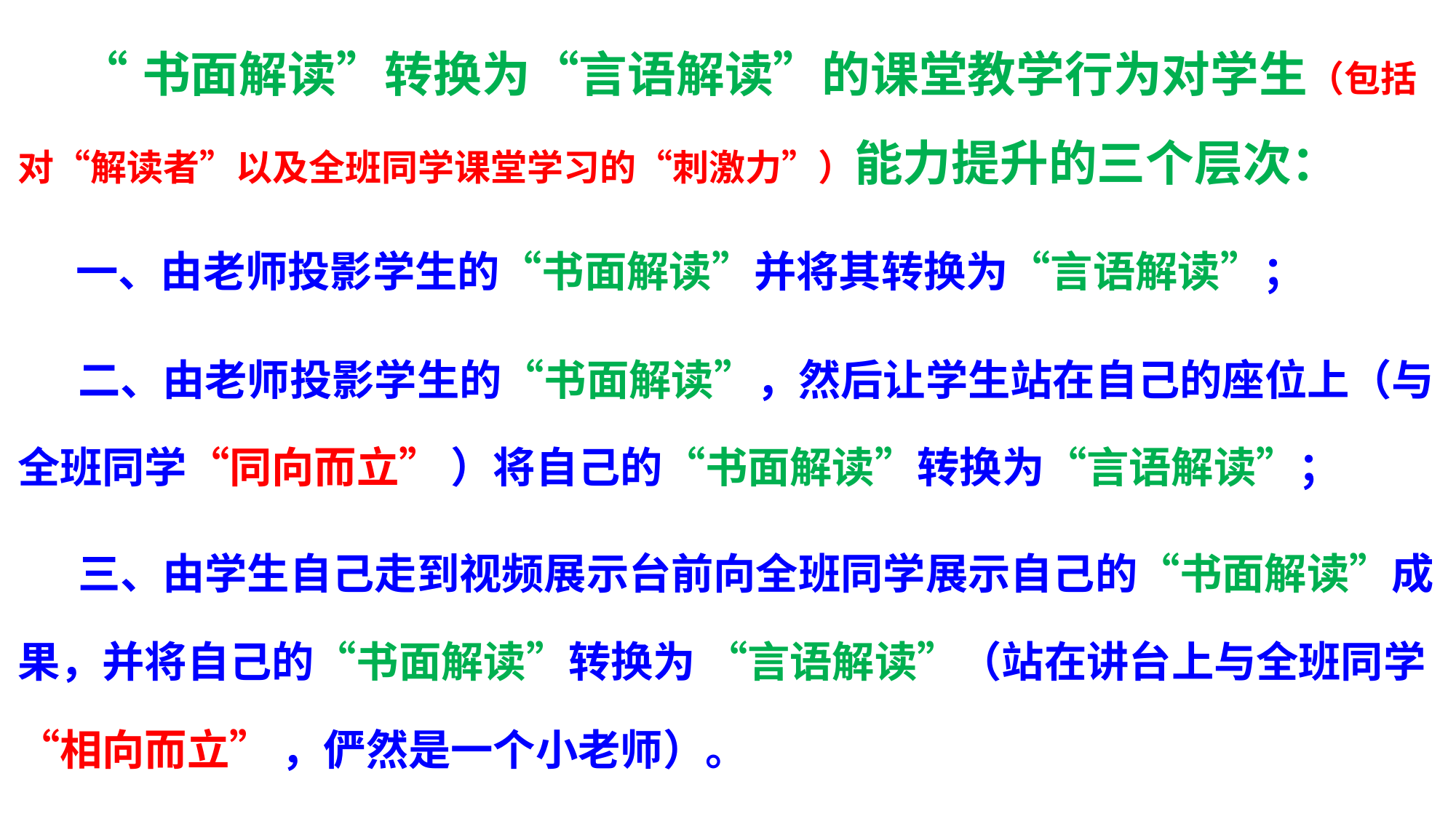

“书面解读”转换为“言语解读”的课堂教学行为对学生（包括对“解读者”以及全班同学课堂学习的“刺激力”）能力提升的三个层次：
    一、由老师投影学生的“书面解读”并将其转换为“言语解读”；
     二、由老师投影学生的“书面解读”，然后让学生站在自己的座位上（与全班同学“同向而立” ）将自己的“书面解读”转换为“言语解读”；
     三、由学生自己走到视频展示台前向全班同学展示自己的“书面解读”成果，并将自己的“书面解读”转换为 “言语解读”（站在讲台上与全班同学“相向而立” ，俨然是一个小老师）。